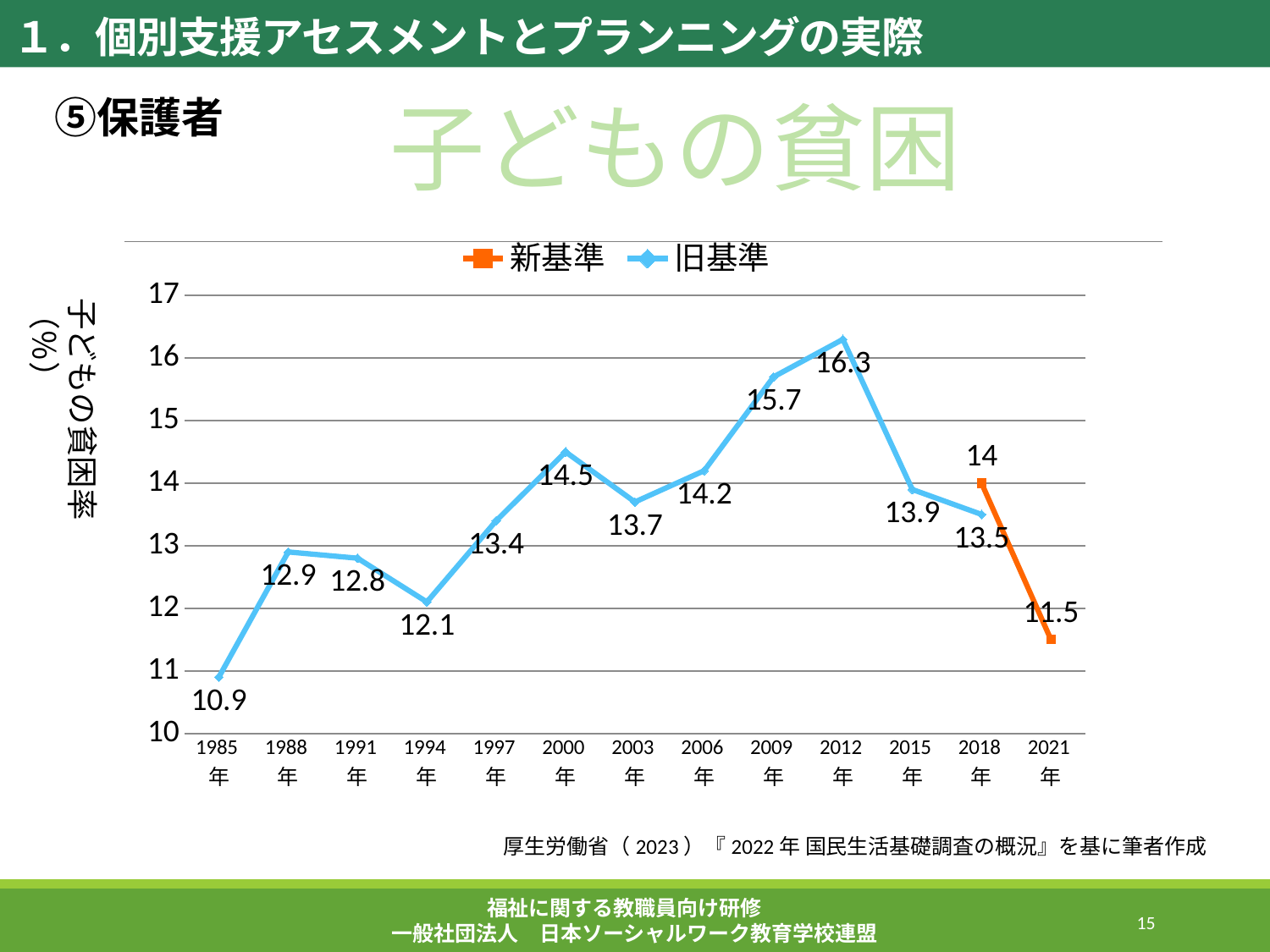

１．個別支援アセスメントとプランニングの実際

　⑤保護者
子どもの貧困

### Chart

| Category | 新基準 | 旧基準 |
|---|---|---|
| 1985年 | None | 10.9 |
| 1988年 | None | 12.9 |
| 1991年 | None | 12.8 |
| 1994年 | None | 12.1 |
| 1997年 | None | 13.4 |
| 2000年 | None | 14.5 |
| 2003年 | None | 13.7 |
| 2006年 | None | 14.2 |
| 2009年 | None | 15.7 |
| 2012年 | None | 16.3 |
| 2015年 | None | 13.9 |
| 2018年 | 14.0 | 13.5 |
| 2021年 | 11.5 | None |
子どもの貧困率（％）
厚生労働省（2023）『2022年 国民生活基礎調査の概況』を基に筆者作成
福祉に関する教職員向け研修
一般社団法人　日本ソーシャルワーク教育学校連盟
15